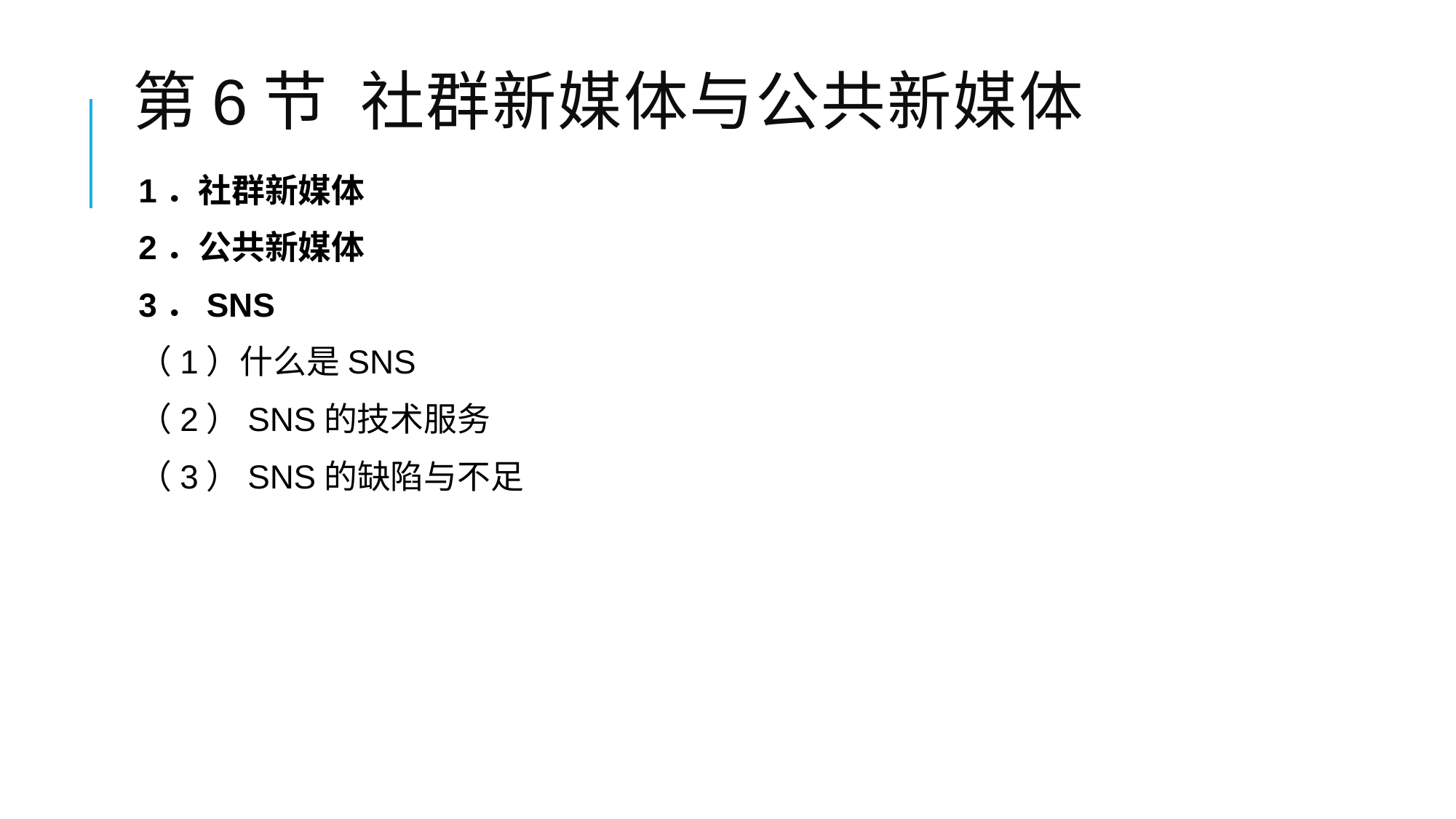

# 第6节  社群新媒体与公共新媒体
1．社群新媒体
2．公共新媒体
3．SNS
（1）什么是SNS
（2）SNS的技术服务
（3）SNS的缺陷与不足